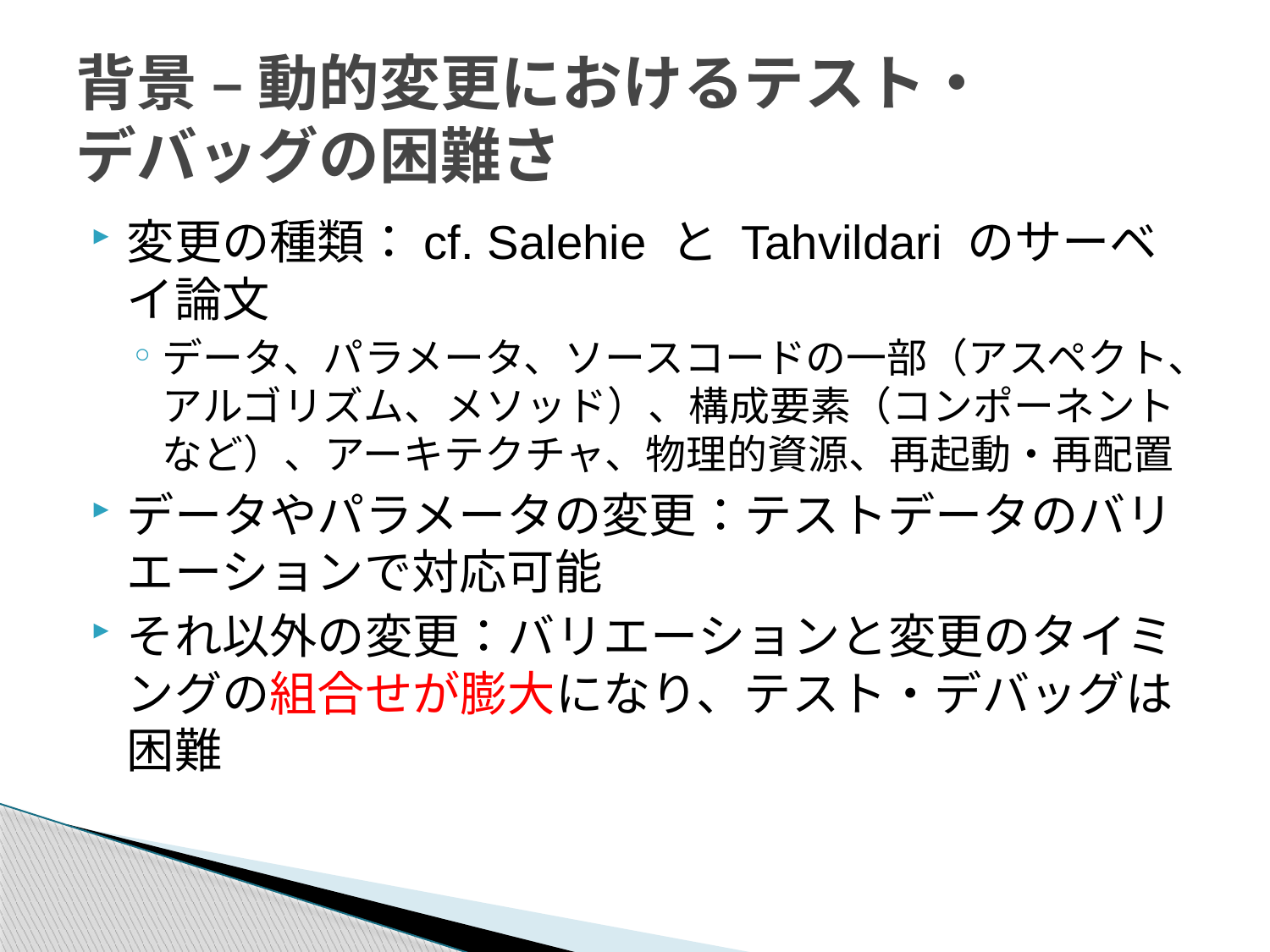

# 背景 – 動的変更におけるテスト・ デバッグの困難さ
変更の種類：cf. Salehie と Tahvildari のサーベイ論文
データ、パラメータ、ソースコードの一部（アスペクト、アルゴリズム、メソッド）、構成要素（コンポーネントなど）、アーキテクチャ、物理的資源、再起動・再配置
データやパラメータの変更：テストデータのバリエーションで対応可能
それ以外の変更：バリエーションと変更のタイミングの組合せが膨大になり、テスト・デバッグは困難